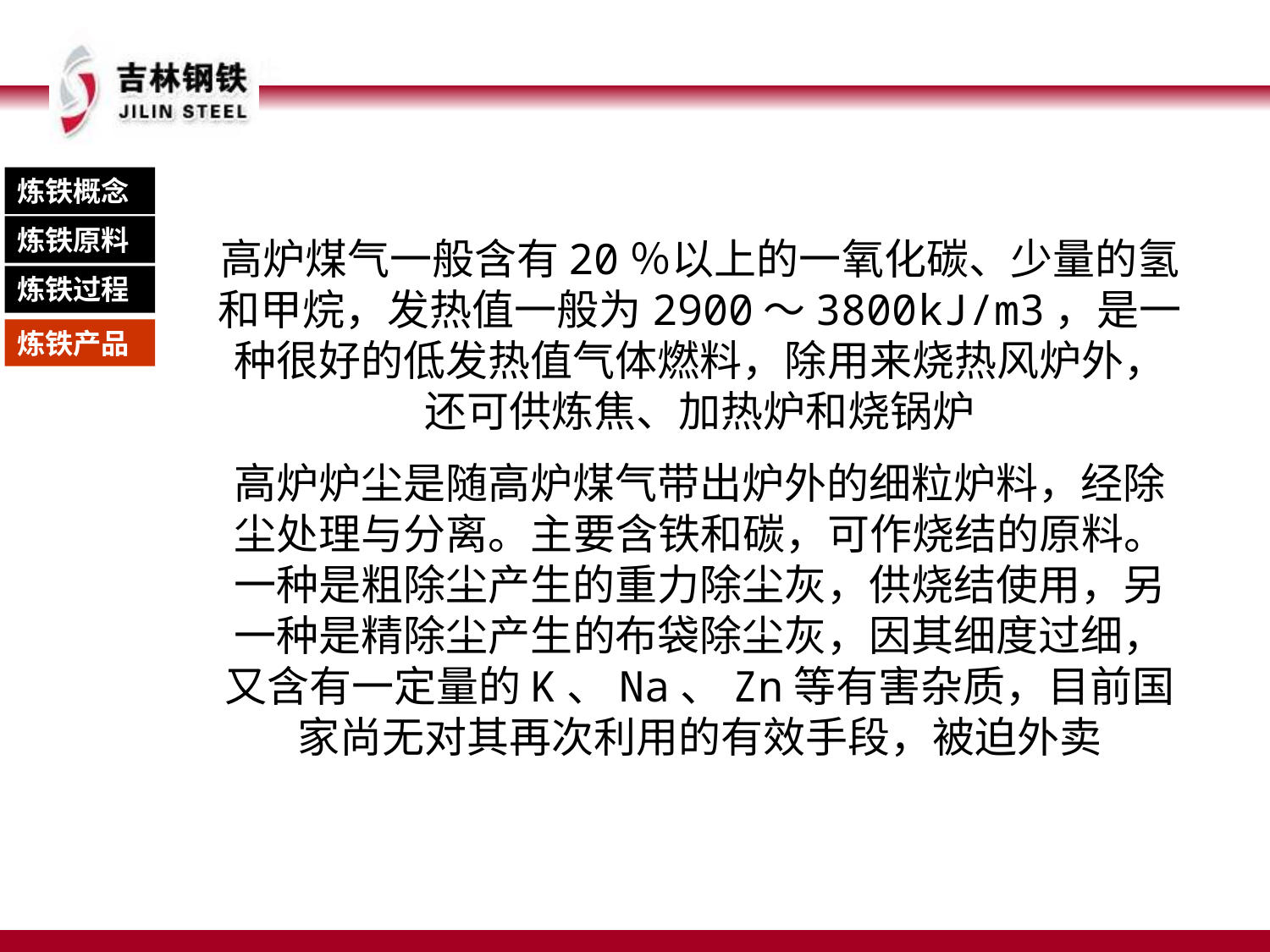

炼铁概念
炼铁原料
高炉煤气一般含有20％以上的一氧化碳、少量的氢和甲烷，发热值一般为2900～3800kJ/m3，是一种很好的低发热值气体燃料，除用来烧热风炉外，还可供炼焦、加热炉和烧锅炉
高炉炉尘是随高炉煤气带出炉外的细粒炉料，经除尘处理与分离。主要含铁和碳，可作烧结的原料。一种是粗除尘产生的重力除尘灰，供烧结使用，另一种是精除尘产生的布袋除尘灰，因其细度过细，又含有一定量的K、Na、Zn等有害杂质，目前国家尚无对其再次利用的有效手段，被迫外卖
炼铁过程
炼铁产品